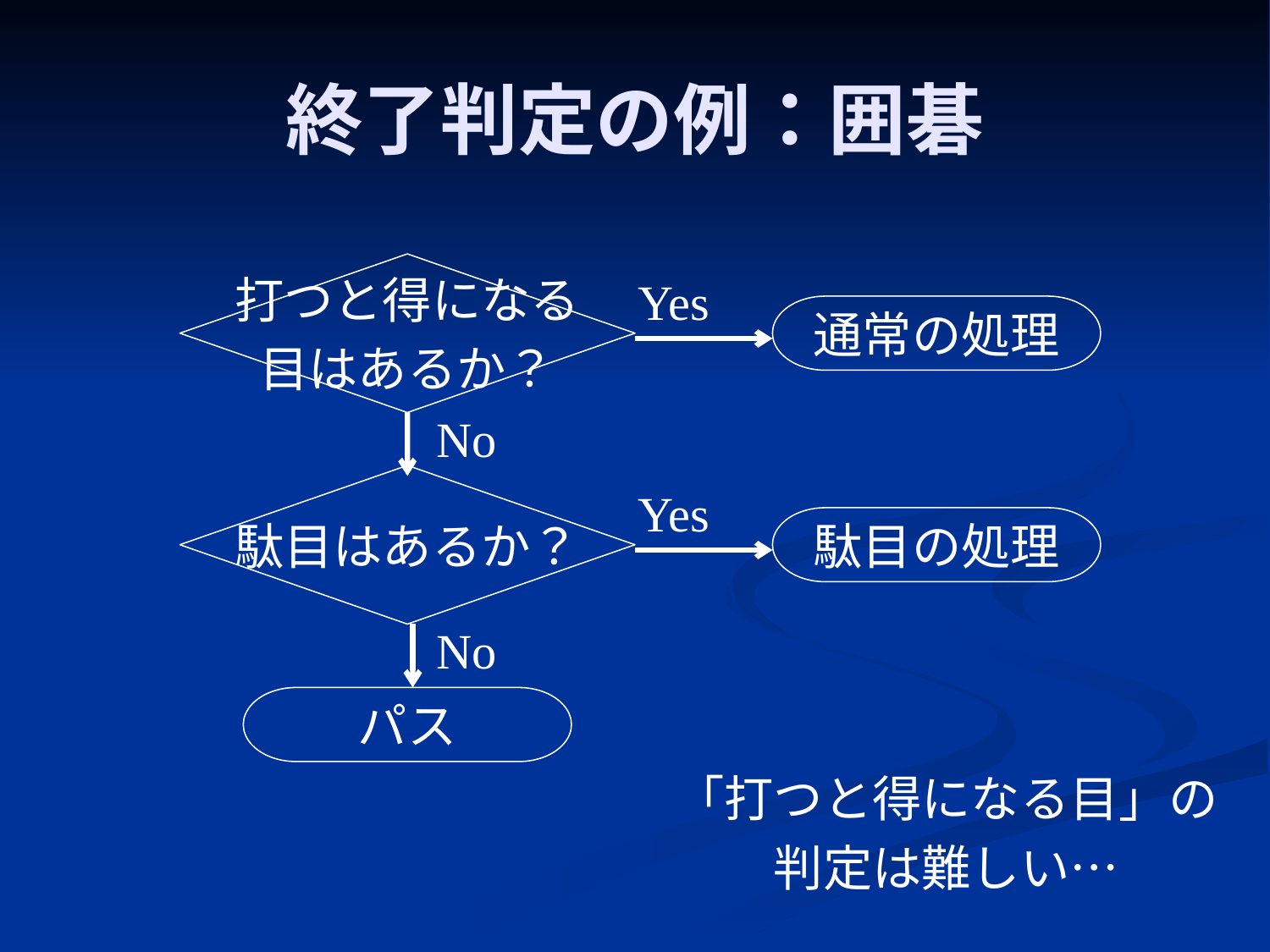

# 終了判定の例：囲碁
打つと得になる
目はあるか？
Yes
通常の処理
No
駄目はあるか？
Yes
駄目の処理
No
パス
「打つと得になる目」の
判定は難しい…